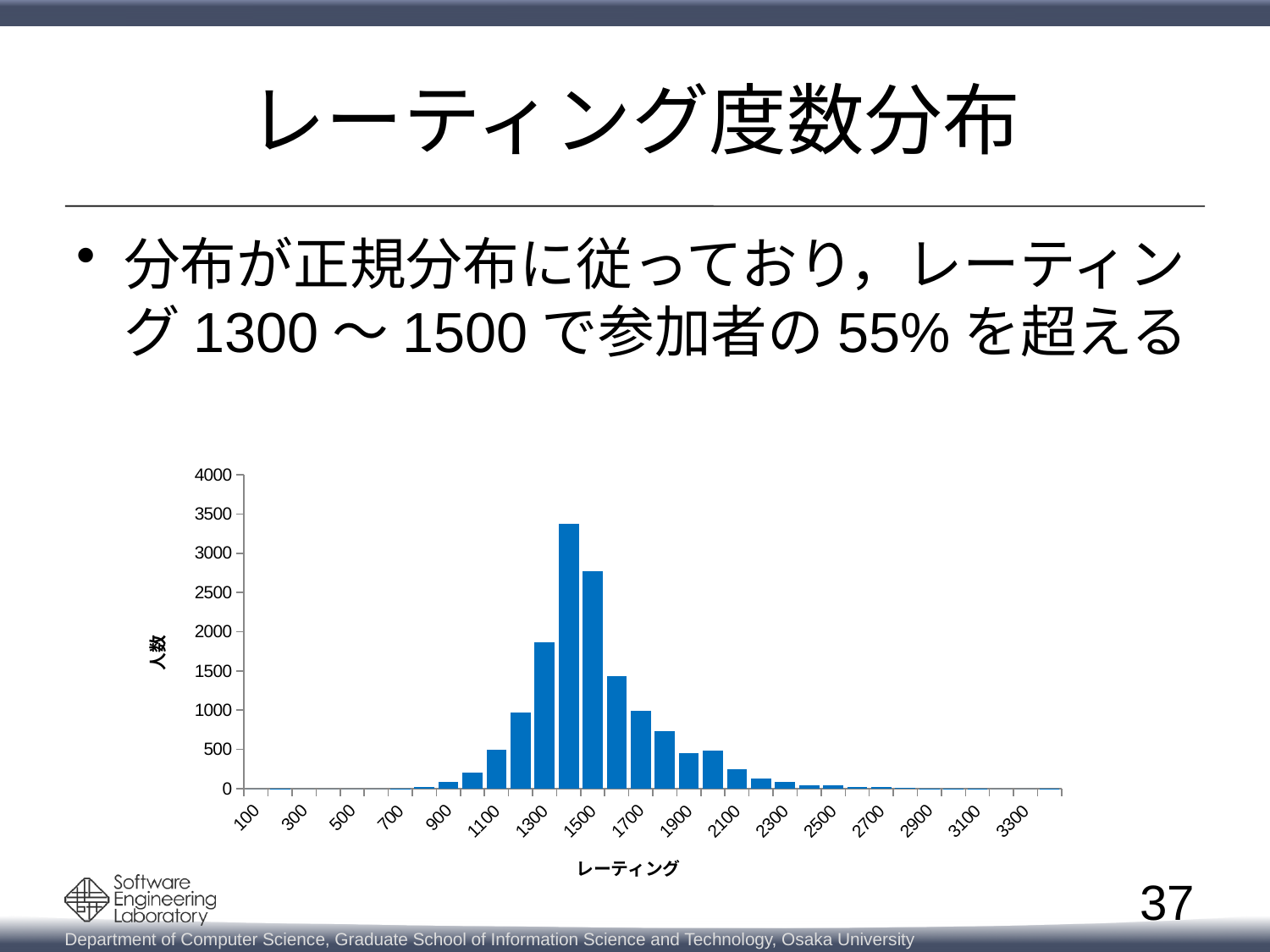

# レーティング度数分布
分布が正規分布に従っており，レーティング1300～1500で参加者の55%を超える

### Chart

| Category |  |
|---|---|
| 100 | 0.0 |
| 200 | 1.0 |
| 300 | 0.0 |
| 400 | 0.0 |
| 500 | 0.0 |
| 600 | 0.0 |
| 700 | 4.0 |
| 800 | 21.0 |
| 900 | 84.0 |
| 1000 | 204.0 |
| 1100 | 500.0 |
| 1200 | 972.0 |
| 1300 | 1868.0 |
| 1400 | 3369.0 |
| 1500 | 2774.0 |
| 1600 | 1429.0 |
| 1700 | 995.0 |
| 1800 | 737.0 |
| 1900 | 448.0 |
| 2000 | 488.0 |
| 2100 | 251.0 |
| 2200 | 133.0 |
| 2300 | 88.0 |
| 2400 | 46.0 |
| 2500 | 40.0 |
| 2600 | 24.0 |
| 2700 | 19.0 |
| 2800 | 10.0 |
| 2900 | 5.0 |
| 3000 | 5.0 |
| 3100 | 3.0 |
| 3200 | 0.0 |
| 3300 | 0.0 |
| 3400 | 1.0 |
37